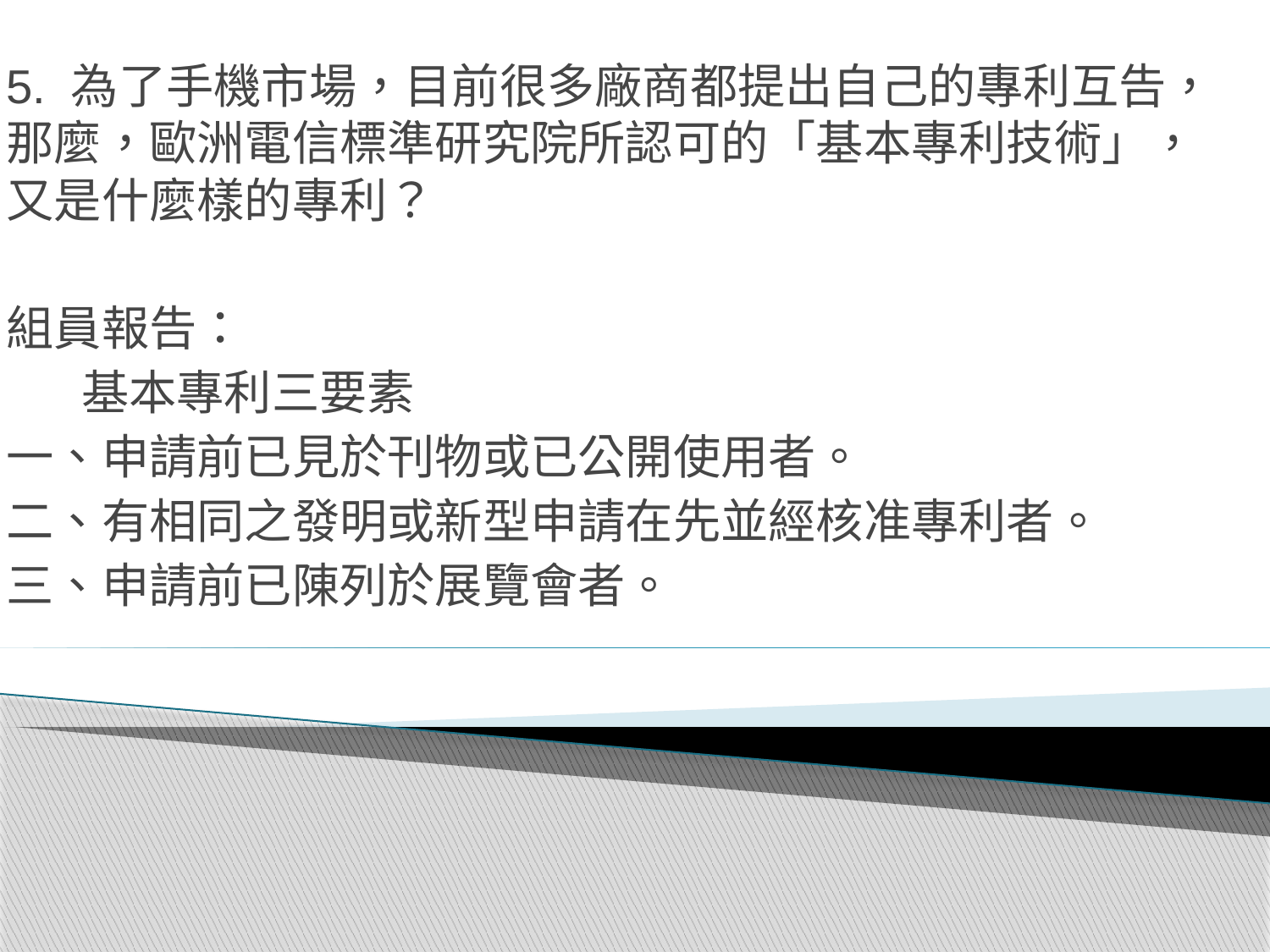

5. 為了手機市場，目前很多廠商都提出自己的專利互告，那麼，歐洲電信標準研究院所認可的「基本專利技術」，又是什麼樣的專利？

組員報告：
      基本專利三要素
一、申請前已見於刊物或已公開使用者。
二、有相同之發明或新型申請在先並經核准專利者。
三、申請前已陳列於展覽會者。